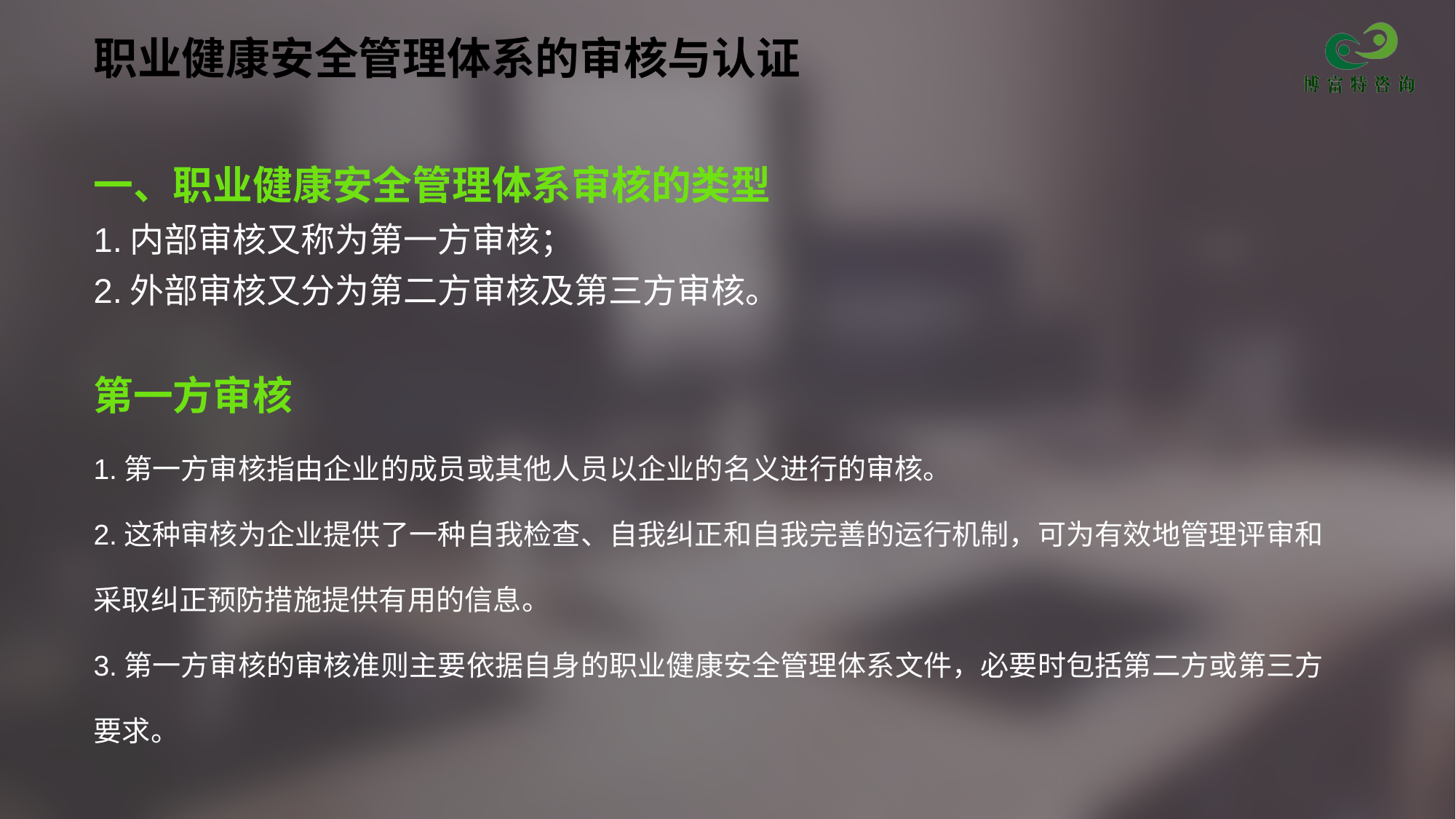

# 职业健康安全管理体系的审核与认证
一、职业健康安全管理体系审核的类型
1.内部审核又称为第一方审核；
2.外部审核又分为第二方审核及第三方审核。

第一方审核
1.第一方审核指由企业的成员或其他人员以企业的名义进行的审核。
2.这种审核为企业提供了一种自我检查、自我纠正和自我完善的运行机制，可为有效地管理评审和
采取纠正预防措施提供有用的信息。
3.第一方审核的审核准则主要依据自身的职业健康安全管理体系文件，必要时包括第二方或第三方
要求。